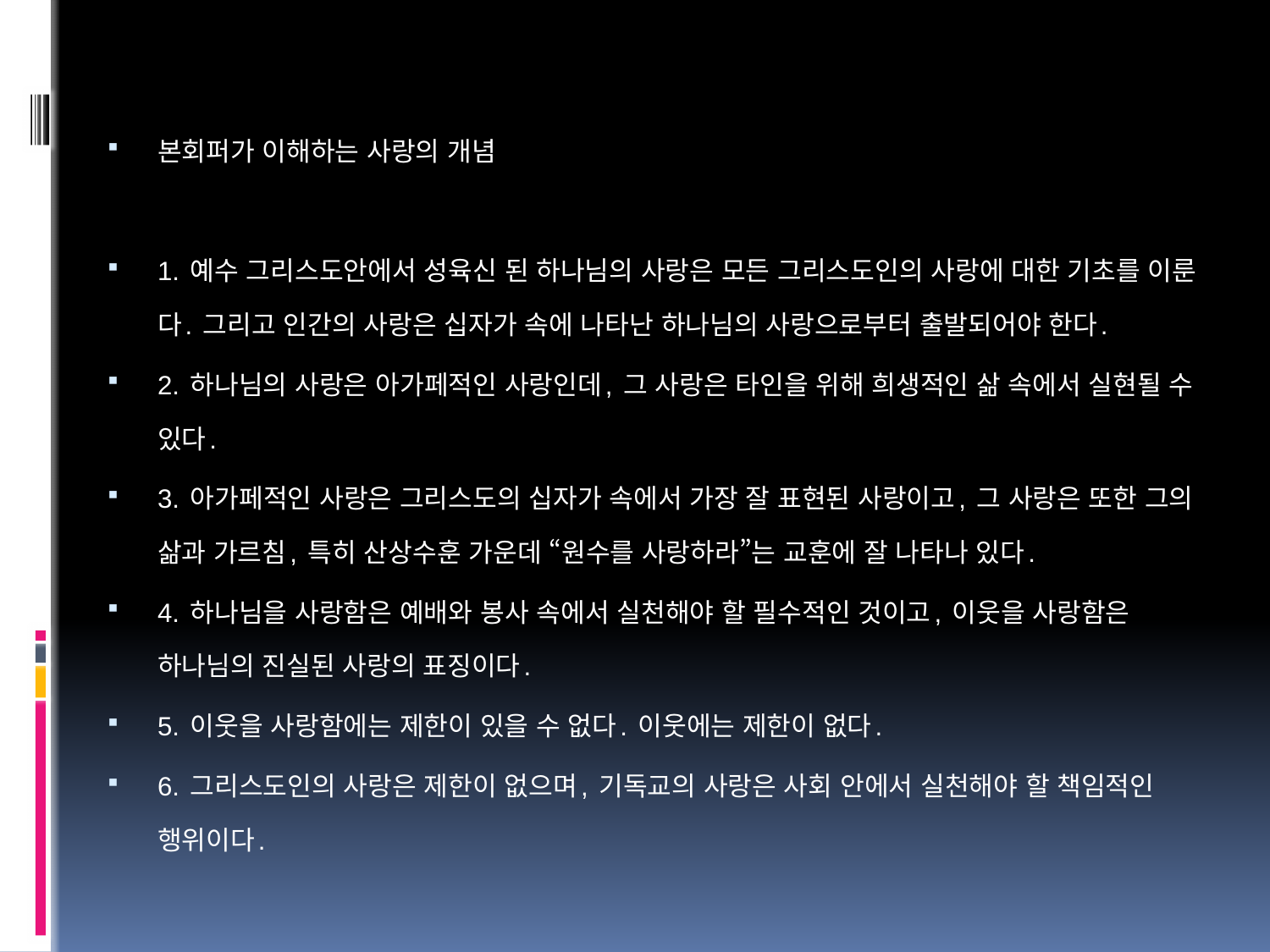

본회퍼가 이해하는 사랑의 개념

1. 예수 그리스도안에서 성육신 된 하나님의 사랑은 모든 그리스도인의 사랑에 대한 기초를 이룬다. 그리고 인간의 사랑은 십자가 속에 나타난 하나님의 사랑으로부터 출발되어야 한다.
2. 하나님의 사랑은 아가페적인 사랑인데, 그 사랑은 타인을 위해 희생적인 삶 속에서 실현될 수 있다.
3. 아가페적인 사랑은 그리스도의 십자가 속에서 가장 잘 표현된 사랑이고, 그 사랑은 또한 그의 삶과 가르침, 특히 산상수훈 가운데 “원수를 사랑하라”는 교훈에 잘 나타나 있다.
4. 하나님을 사랑함은 예배와 봉사 속에서 실천해야 할 필수적인 것이고, 이웃을 사랑함은 하나님의 진실된 사랑의 표징이다.
5. 이웃을 사랑함에는 제한이 있을 수 없다. 이웃에는 제한이 없다.
6. 그리스도인의 사랑은 제한이 없으며, 기독교의 사랑은 사회 안에서 실천해야 할 책임적인 행위이다.